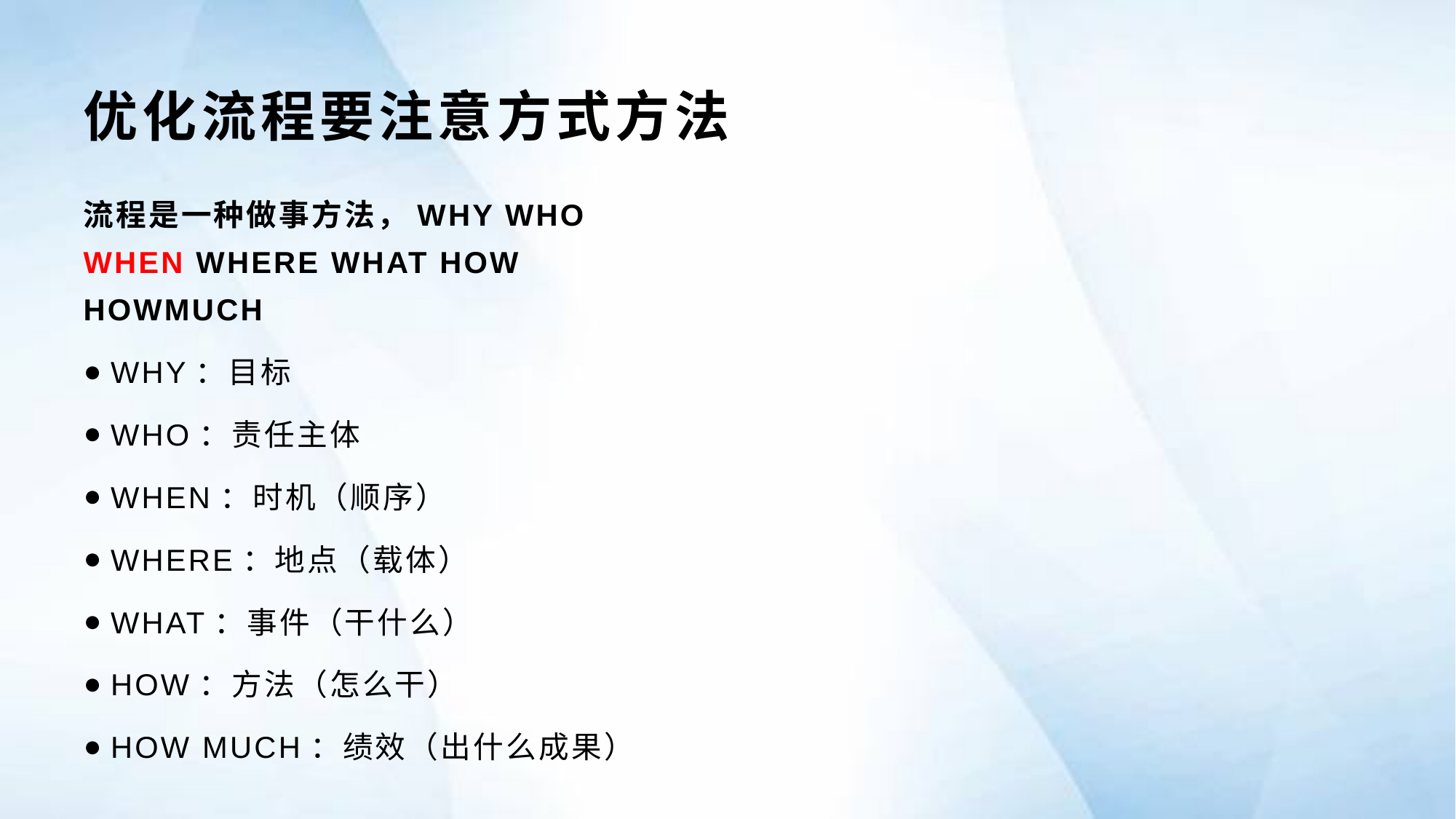

# 优化流程要注意方式方法
流程是一种做事方法，WHY WHO WHEN WHERE WHAT HOW HOWMUCH
WHY：目标
WHO：责任主体
WHEN：时机（顺序）
WHERE：地点（载体）
WHAT：事件（干什么）
HOW：方法（怎么干）
HOW MUCH：绩效（出什么成果）
54